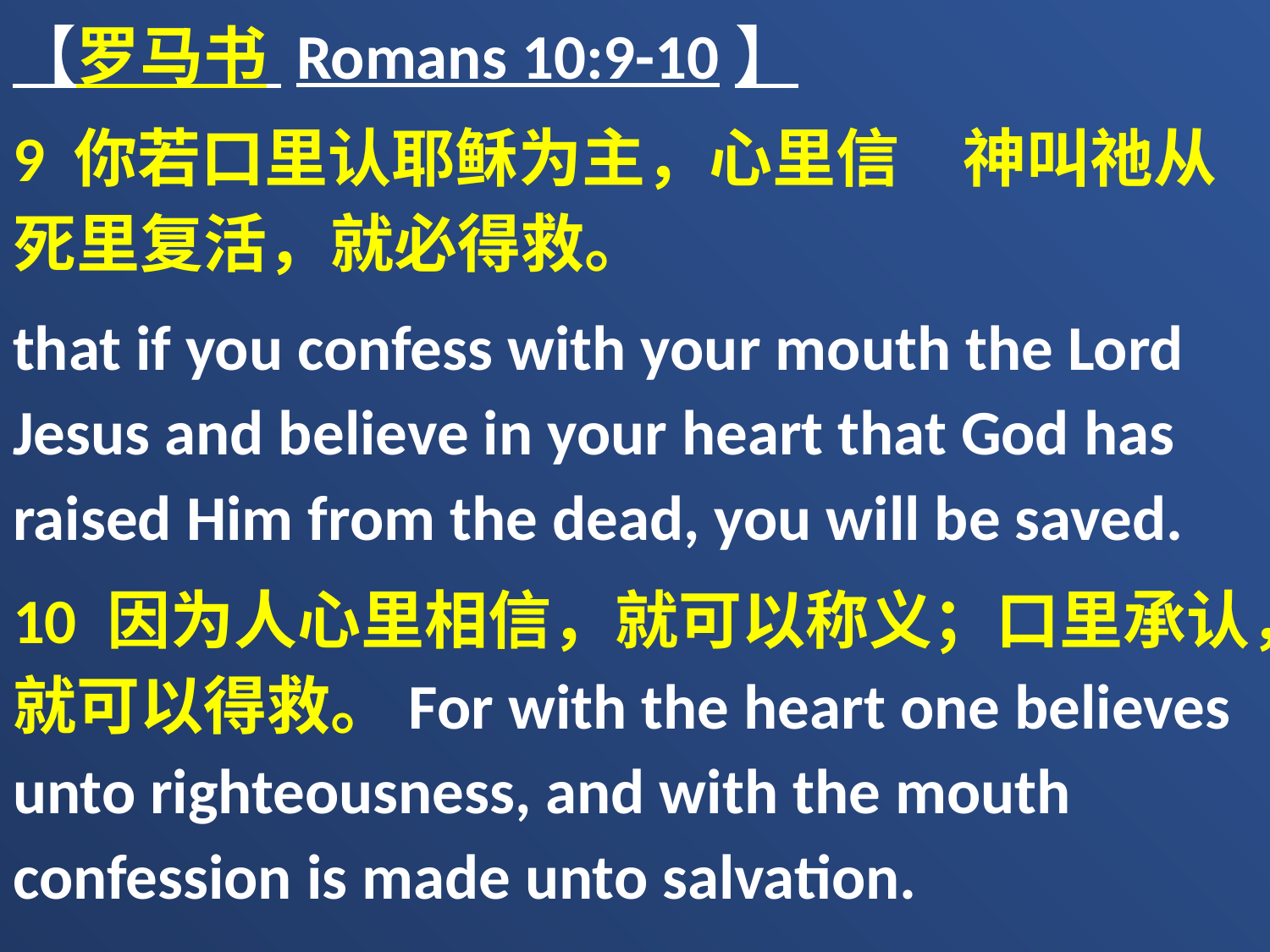

【罗马书 Romans 10:9-10】
9 你若口里认耶稣为主，心里信　神叫祂从死里复活，就必得救。
that if you confess with your mouth the Lord Jesus and believe in your heart that God has raised Him from the dead, you will be saved.
10 因为人心里相信，就可以称义；口里承认，就可以得救。For with the heart one believes unto righteousness, and with the mouth confession is made unto salvation.